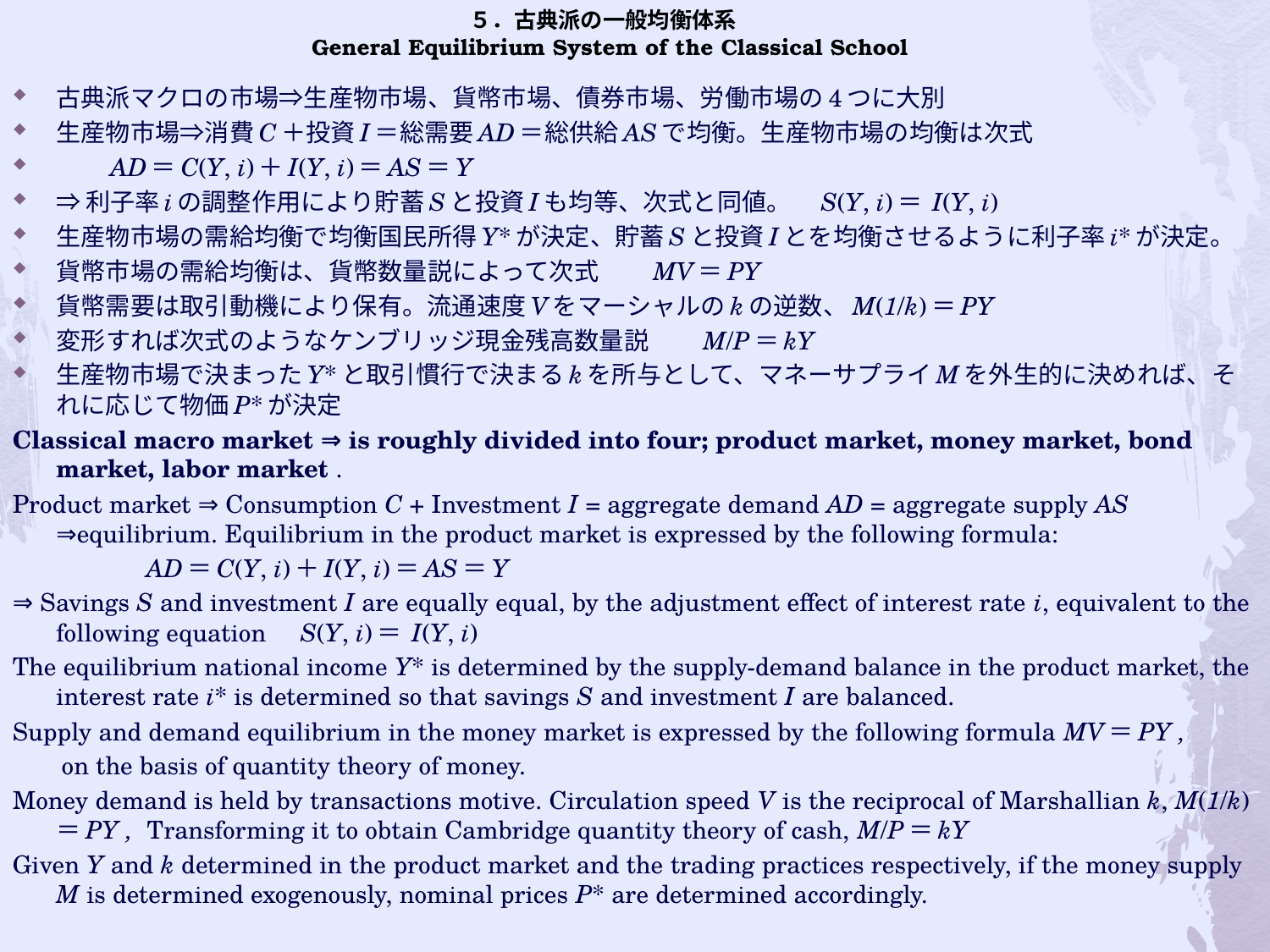

# ５．古典派の一般均衡体系　 General Equilibrium System of the Classical School
古典派マクロの市場⇒生産物市場、貨幣市場、債券市場、労働市場の4つに大別
生産物市場⇒消費C＋投資I＝総需要AD＝総供給ASで均衡。生産物市場の均衡は次式
　　AD＝C(Y, i)＋I(Y, i)＝AS＝Y
⇒利子率iの調整作用により貯蓄Sと投資Iも均等、次式と同値。　S(Y, i)＝ I(Y, i)
生産物市場の需給均衡で均衡国民所得Y*が決定、貯蓄Sと投資Iとを均衡させるように利子率i*が決定。
貨幣市場の需給均衡は、貨幣数量説によって次式　　MV＝PY
貨幣需要は取引動機により保有。流通速度Vをマーシャルのkの逆数、M(1/k)＝PY
変形すれば次式のようなケンブリッジ現金残高数量説　　M/P＝kY
生産物市場で決まったY*と取引慣行で決まるkを所与として、マネーサプライMを外生的に決めれば、それに応じて物価P*が決定
Classical macro market ⇒ is roughly divided into four; product market, money market, bond market, labor market .
Product market ⇒ Consumption C + Investment I = aggregate demand AD = aggregate supply AS ⇒equilibrium. Equilibrium in the product market is expressed by the following formula:
　　　　　 AD＝C(Y, i)＋I(Y, i)＝AS＝Y
⇒ Savings S and investment I are equally equal, by the adjustment effect of interest rate i, equivalent to the following equation　S(Y, i)＝ I(Y, i)
The equilibrium national income Y* is determined by the supply-demand balance in the product market, the interest rate i* is determined so that savings S and investment I are balanced.
Supply and demand equilibrium in the money market is expressed by the following formula MV＝PY ,
       on the basis of quantity theory of money.
Money demand is held by transactions motive. Circulation speed V is the reciprocal of Marshallian k, M(1/k)＝PY ,  Transforming it to obtain Cambridge quantity theory of cash, M/P＝kY
Given Y and k determined in the product market and the trading practices respectively, if the money supply M is determined exogenously, nominal prices P* are determined accordingly.